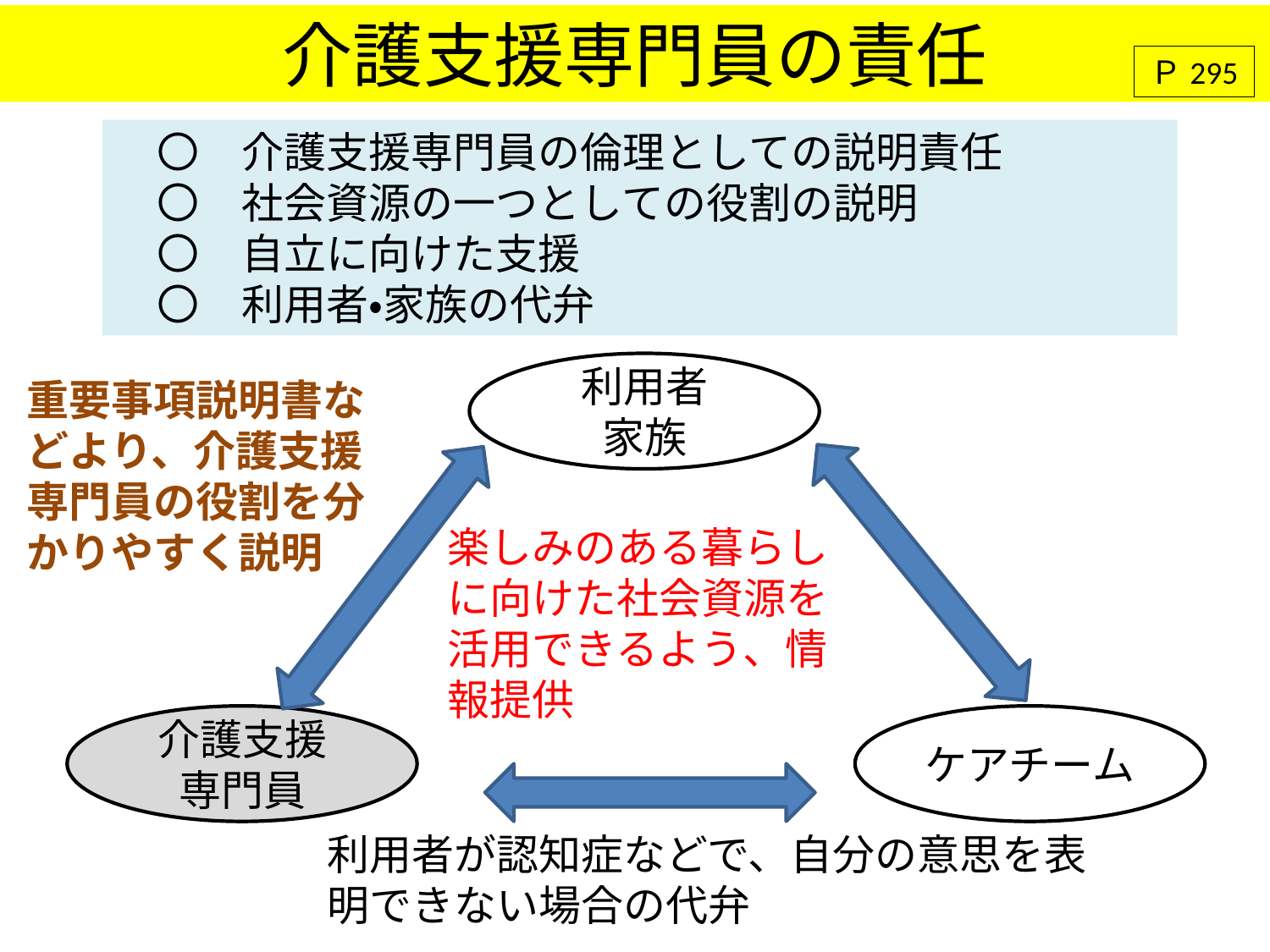

介護支援専門員の責任
Ｐ295
　〇　介護支援専門員の倫理としての説明責任
　〇　社会資源の一つとしての役割の説明
　〇　自立に向けた支援
　〇　利用者・家族の代弁
利用者
家族

介護支援
専門員
ケアチーム

重要事項説明書などより、介護支援専門員の役割を分かりやすく説明
楽しみのある暮らしに向けた社会資源を活用できるよう、情報提供
利用者が認知症などで、自分の意思を表明できない場合の代弁